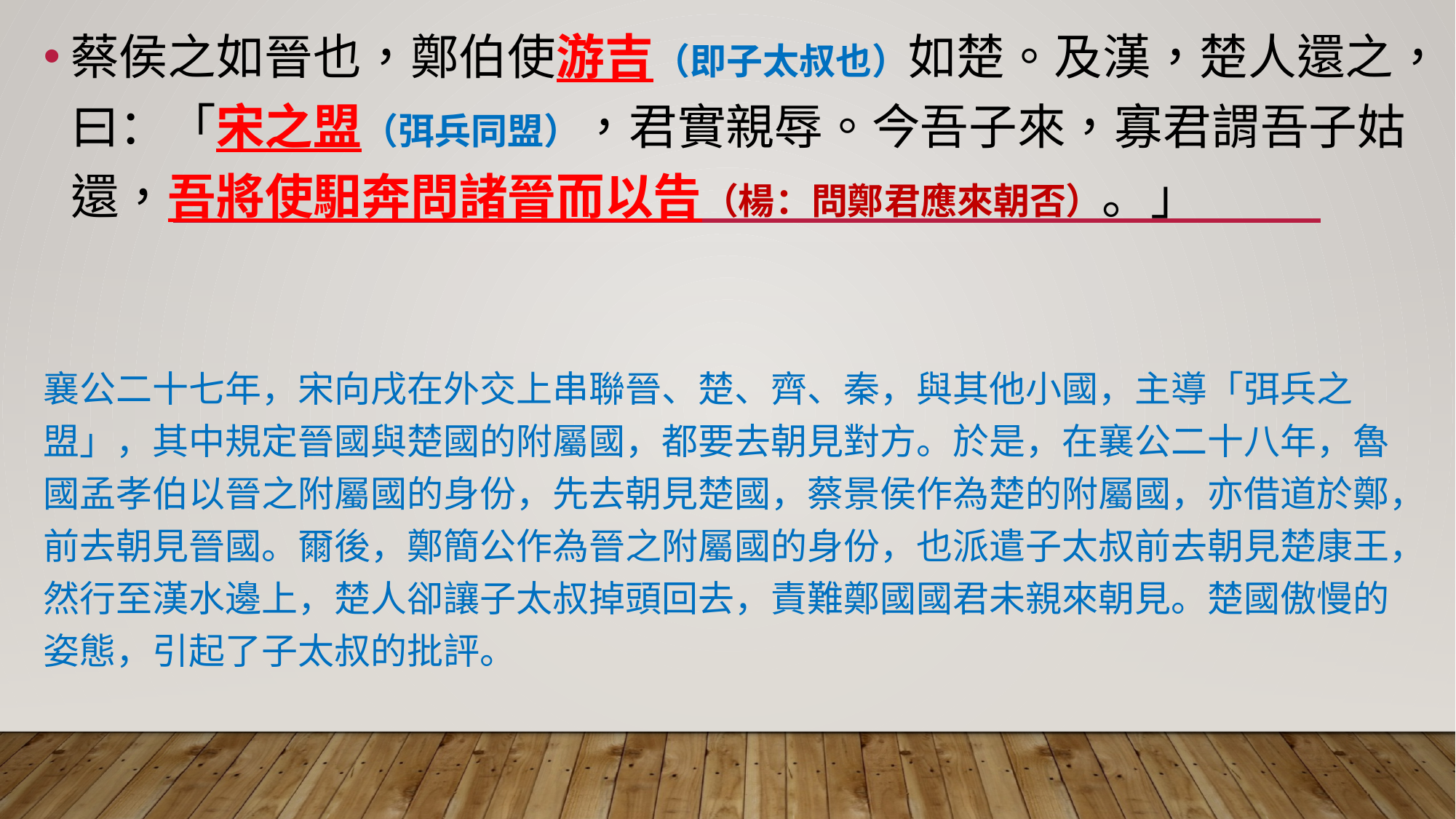

蔡侯之如晉也，鄭伯使游吉（即子太叔也）如楚。及漢，楚人還之，曰：「宋之盟（弭兵同盟），君實親辱。今吾子來，寡君謂吾子姑還，吾將使馹奔問諸晉而以告（楊：問鄭君應來朝否）。」

襄公二十七年，宋向戌在外交上串聯晉、楚、齊、秦，與其他小國，主導「弭兵之盟」，其中規定晉國與楚國的附屬國，都要去朝見對方。於是，在襄公二十八年，魯國孟孝伯以晉之附屬國的身份，先去朝見楚國，蔡景侯作為楚的附屬國，亦借道於鄭，前去朝見晉國。爾後，鄭簡公作為晉之附屬國的身份，也派遣子太叔前去朝見楚康王，然行至漢水邊上，楚人卻讓子太叔掉頭回去，責難鄭國國君未親來朝見。楚國傲慢的姿態，引起了子太叔的批評。